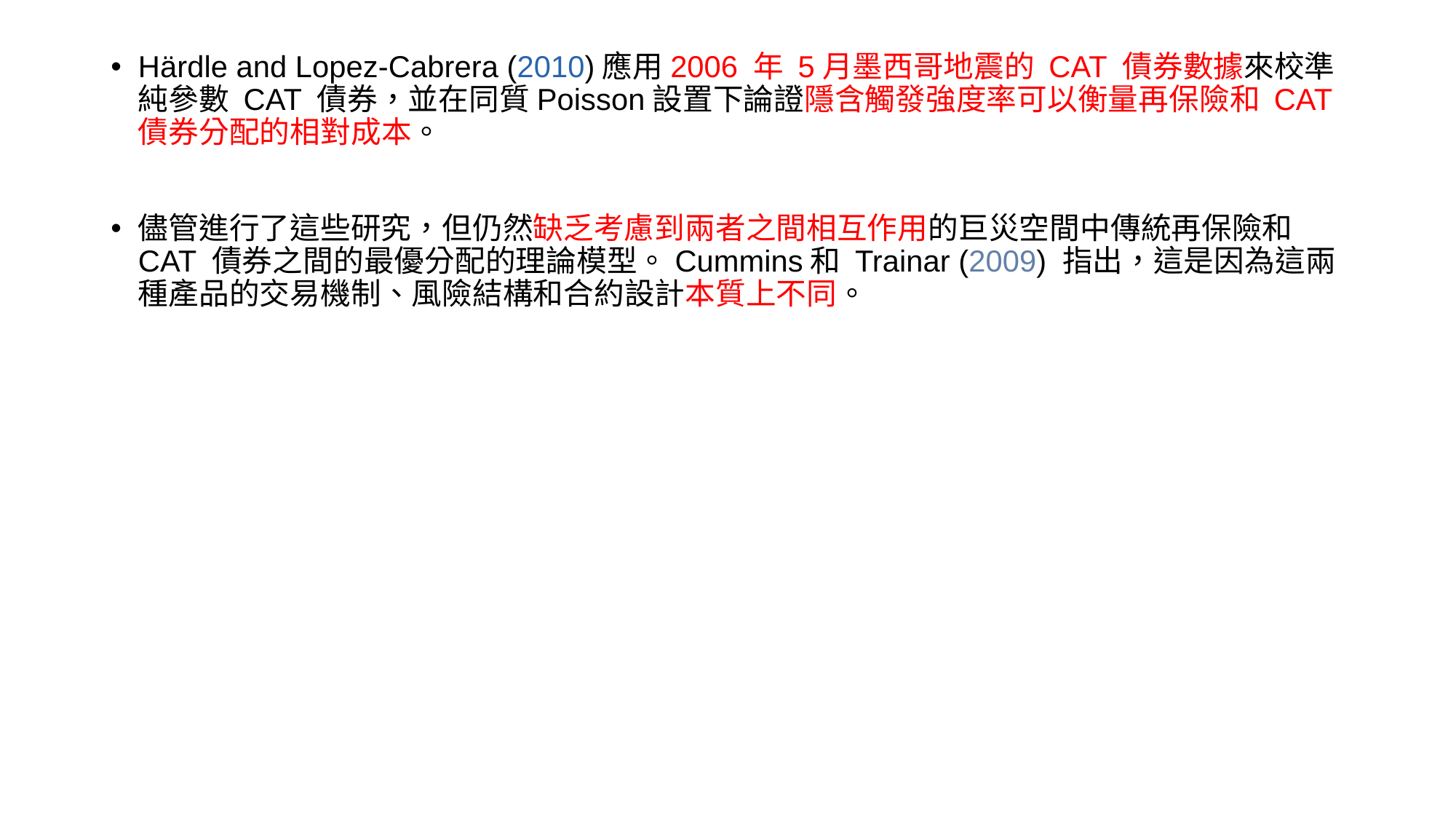

Härdle and Lopez‐Cabrera (2010)應用2006 年 5月墨西哥地震的 CAT 債券數據來校準純參數 CAT 債券，並在同質Poisson設置下論證隱含觸發強度率可以衡量再保險和 CAT 債券分配的相對成本。

儘管進行了這些研究，但仍然缺乏考慮到兩者之間相互作用的巨災空間中傳統再保險和 CAT 債券之間的最優分配的理論模型。Cummins和 Trainar (2009) 指出，這是因為這兩種產品的交易機制、風險結構和合約設計本質上不同。